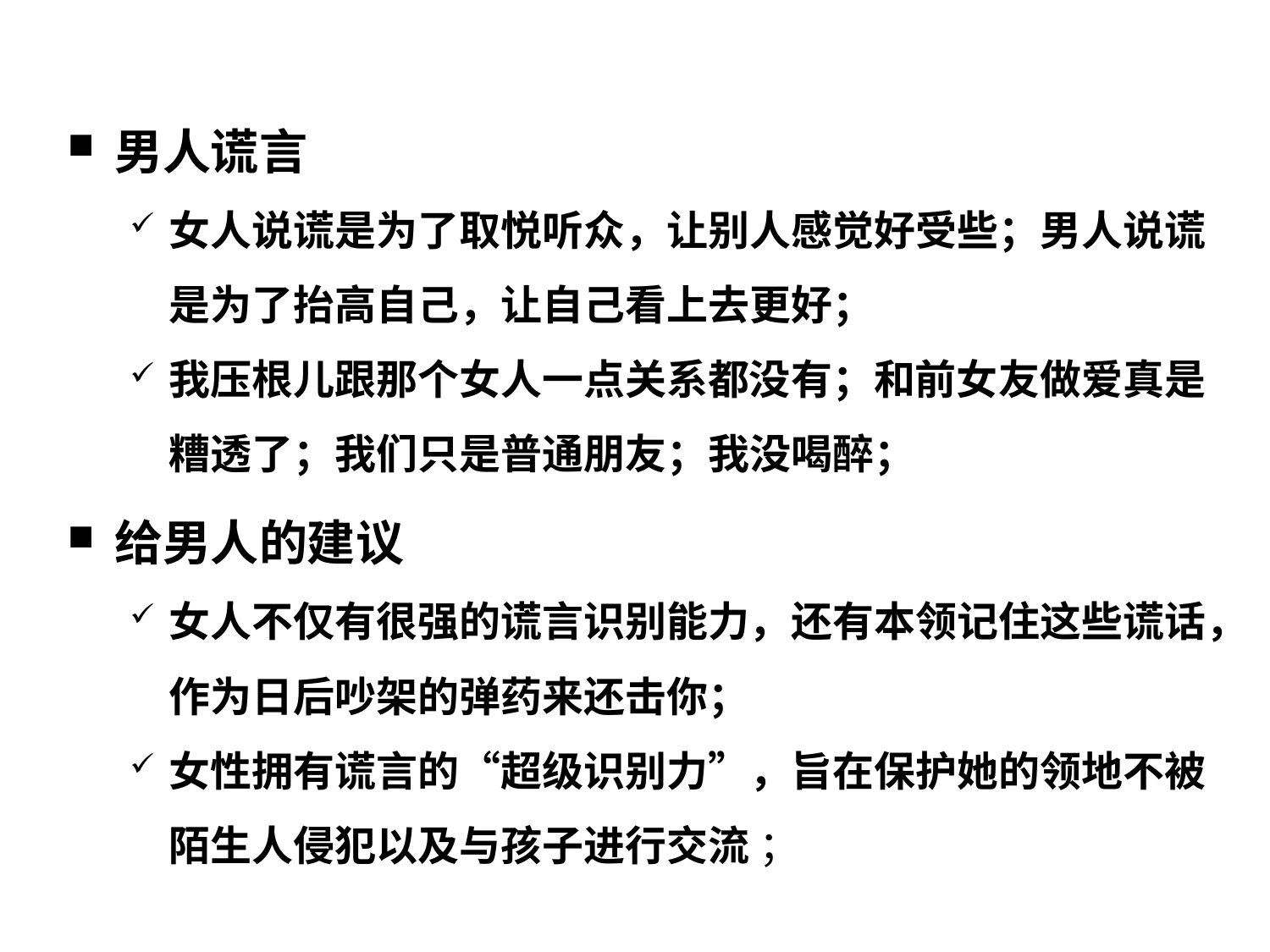

男人谎言
女人说谎是为了取悦听众，让别人感觉好受些；男人说谎是为了抬高自己，让自己看上去更好；
我压根儿跟那个女人一点关系都没有；和前女友做爱真是糟透了；我们只是普通朋友；我没喝醉；
给男人的建议
女人不仅有很强的谎言识别能力，还有本领记住这些谎话，作为日后吵架的弹药来还击你；
女性拥有谎言的“超级识别力”，旨在保护她的领地不被陌生人侵犯以及与孩子进行交流 ；